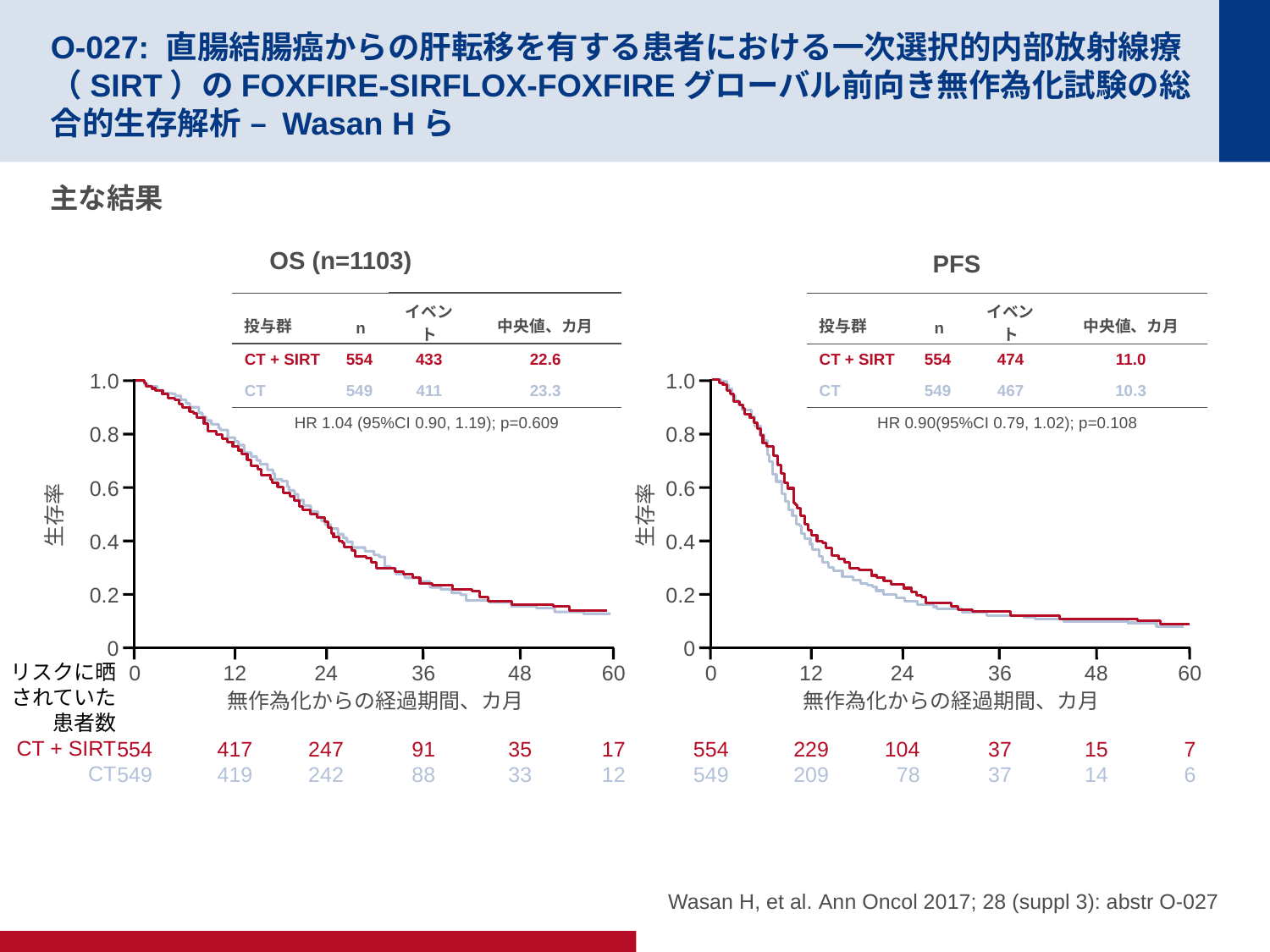

# O-027: 直腸結腸癌からの肝転移を有する患者における一次選択的内部放射線療（SIRT）のFOXFIRE-SIRFLOX-FOXFIREグローバル前向き無作為化試験の総合的生存解析 – Wasan Hら
主な結果

OS (n=1103)
PFS
| 投与群 | n | イベント | 中央値、カ月 |
| --- | --- | --- | --- |
| CT + SIRT | 554 | 433 | 22.6 |
| CT | 549 | 411 | 23.3 |
| HR 1.04 (95%CI 0.90, 1.19); p=0.609 |  |  |  |
| 投与群 | n | イベント | 中央値、カ月 |
| --- | --- | --- | --- |
| CT + SIRT | 554 | 474 | 11.0 |
| CT | 549 | 467 | 10.3 |
| HR 0.90(95%CI 0.79, 1.02); p=0.108 |  |  |  |
1.0

0.8
0.6
生存率
0.4
0.2
0
0

554
549
12

417
419
24

247
242
36

91
88
48

35
33
60

17
12
無作為化からの経過期間、カ月
リスクに晒
されていた
患者数
CT + SIRT
CT

1.0

0.8
0.6
生存率
0.4
0.2
0
0

554
549

12

229
209

24

104
78

36

37
37
48

15
14

60

7
6
無作為化からの経過期間、カ月

Wasan H, et al. Ann Oncol 2017; 28 (suppl 3): abstr O-027